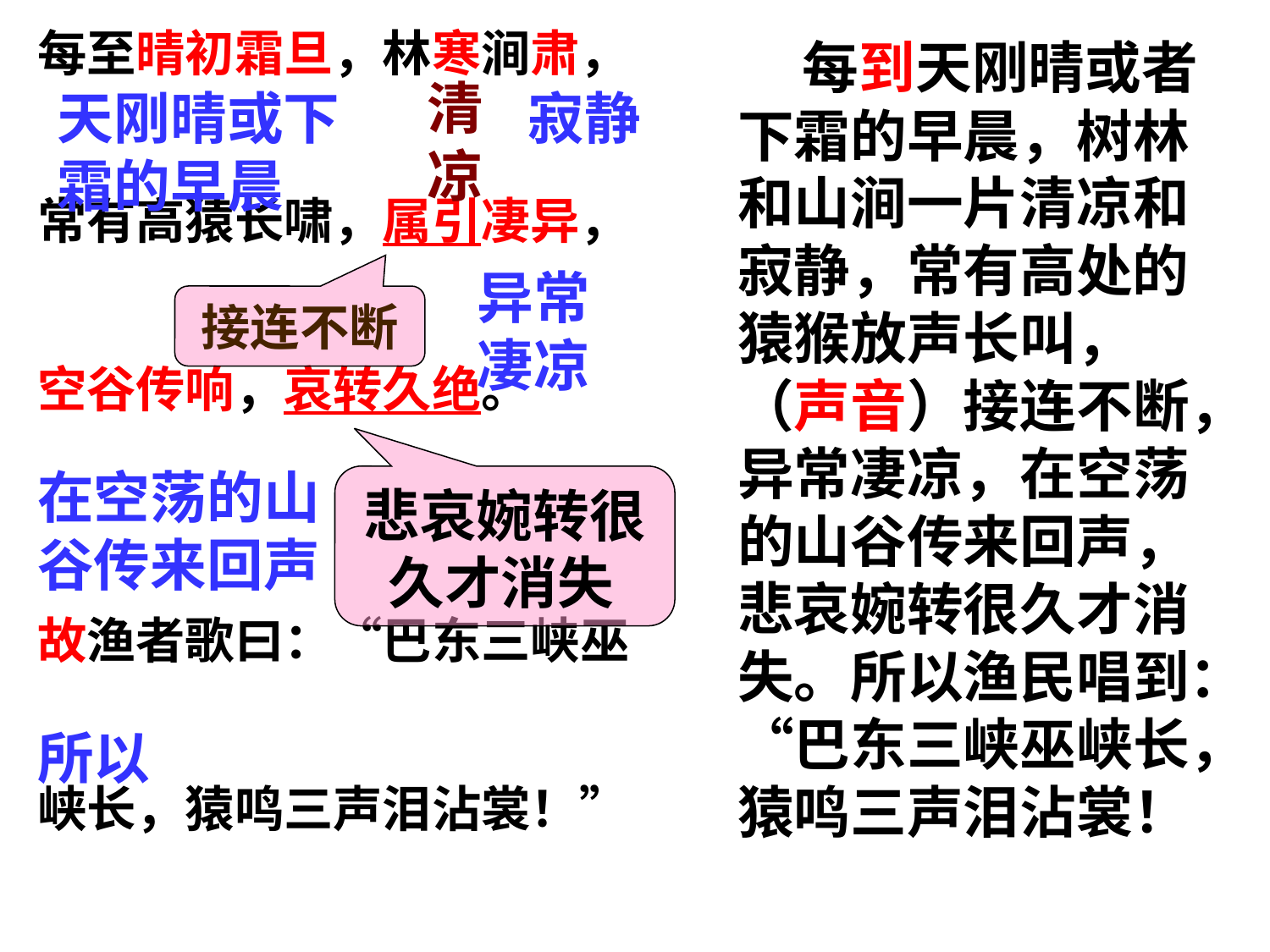

每至晴初霜旦，林寒涧肃，

常有高猿长啸，属引凄异，

空谷传响，哀转久绝。

故渔者歌曰：“巴东三峡巫

峡长，猿鸣三声泪沾裳！”
    每到天刚晴或者下霜的早晨，树林和山涧一片清凉和寂静，常有高处的猿猴放声长叫，（声音）接连不断，异常凄凉，在空荡的山谷传来回声，悲哀婉转很久才消失。所以渔民唱到：“巴东三峡巫峡长，猿鸣三声泪沾裳！
清凉
天刚晴或下霜的早晨
寂静

异常凄凉
接连不断
在空荡的山谷传来回声
悲哀婉转很久才消失
所以